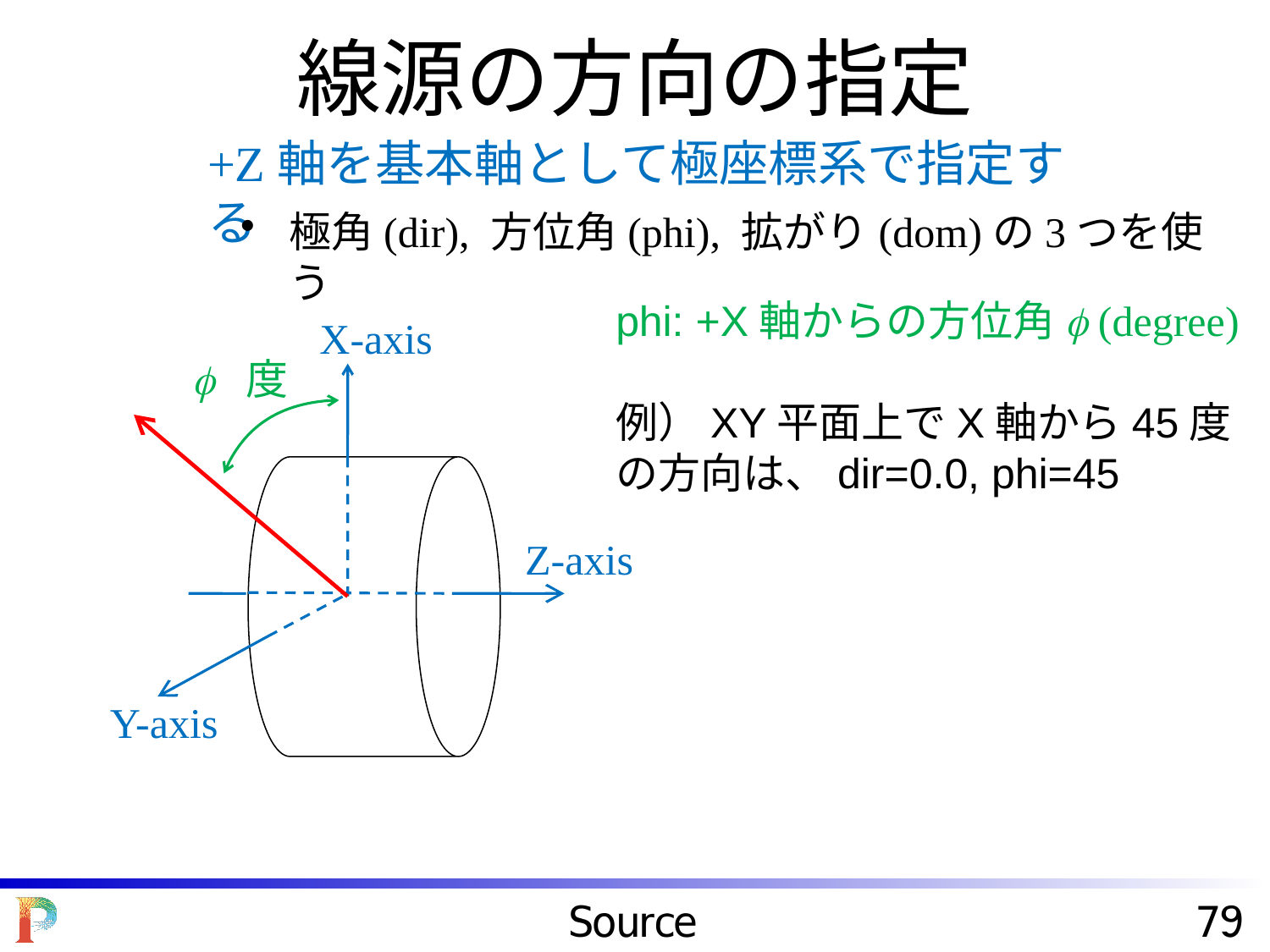

線源の方向の指定
+Z軸を基本軸として極座標系で指定する
極角(dir), 方位角(phi), 拡がり(dom)の3つを使う
phi: +X軸からの方位角φ (degree)

例）XY平面上でX軸から45度の方向は、dir=0.0, phi=45
X-axis
φ 度

Z-axis

Y-axis
Source